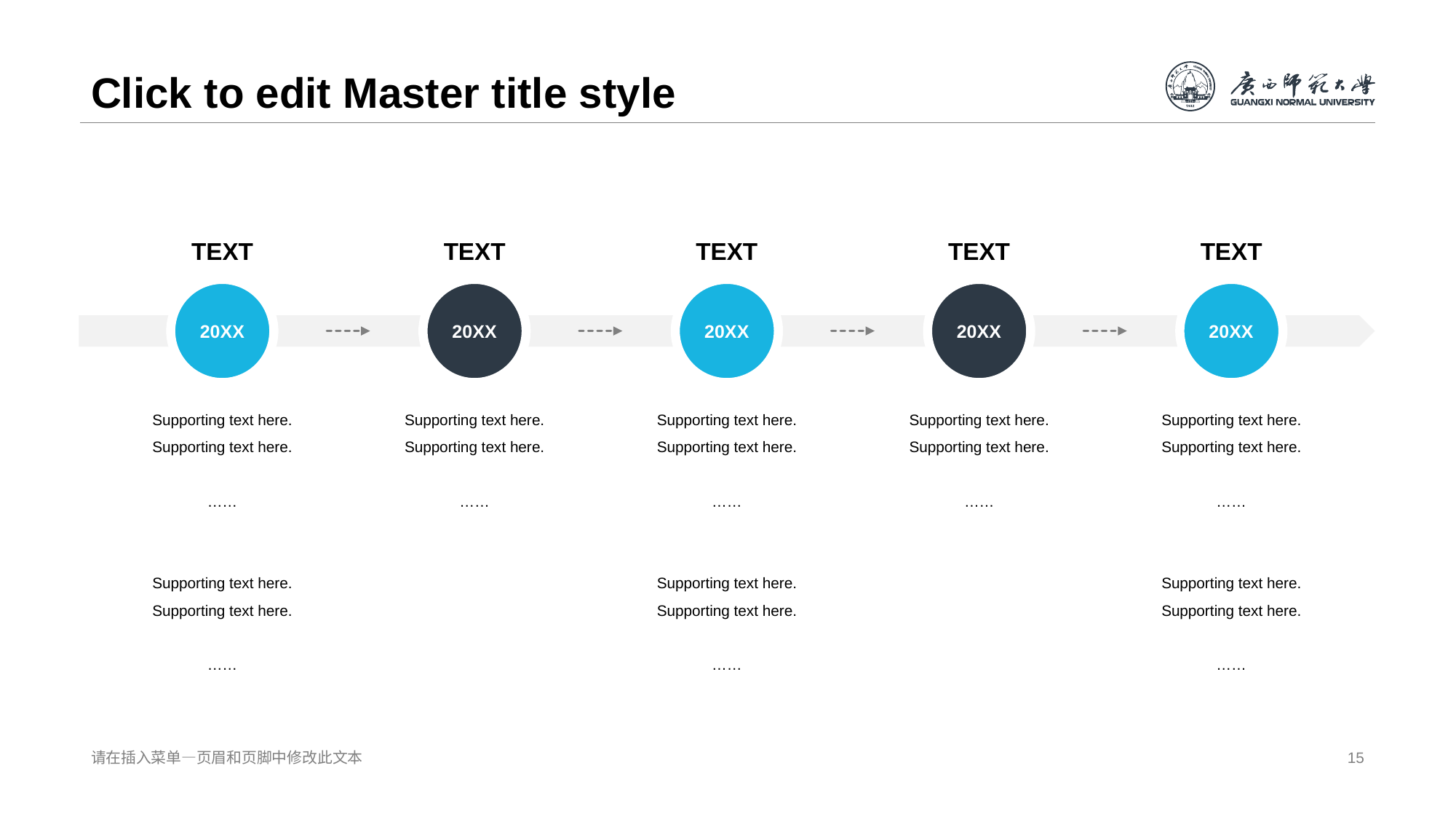

# Click to edit Master title style
TEXT
20XX
TEXT
20XX
TEXT
20XX
TEXT
20XX
TEXT
20XX

Supporting text here.
Supporting text here.

……
Supporting text here.
Supporting text here.

……
Supporting text here.
Supporting text here.

……
Supporting text here.
Supporting text here.

……
Supporting text here.
Supporting text here.

……
Supporting text here.
Supporting text here.

……
Supporting text here.
Supporting text here.

……
Supporting text here.
Supporting text here.

……
请在插入菜单—页眉和页脚中修改此文本
15